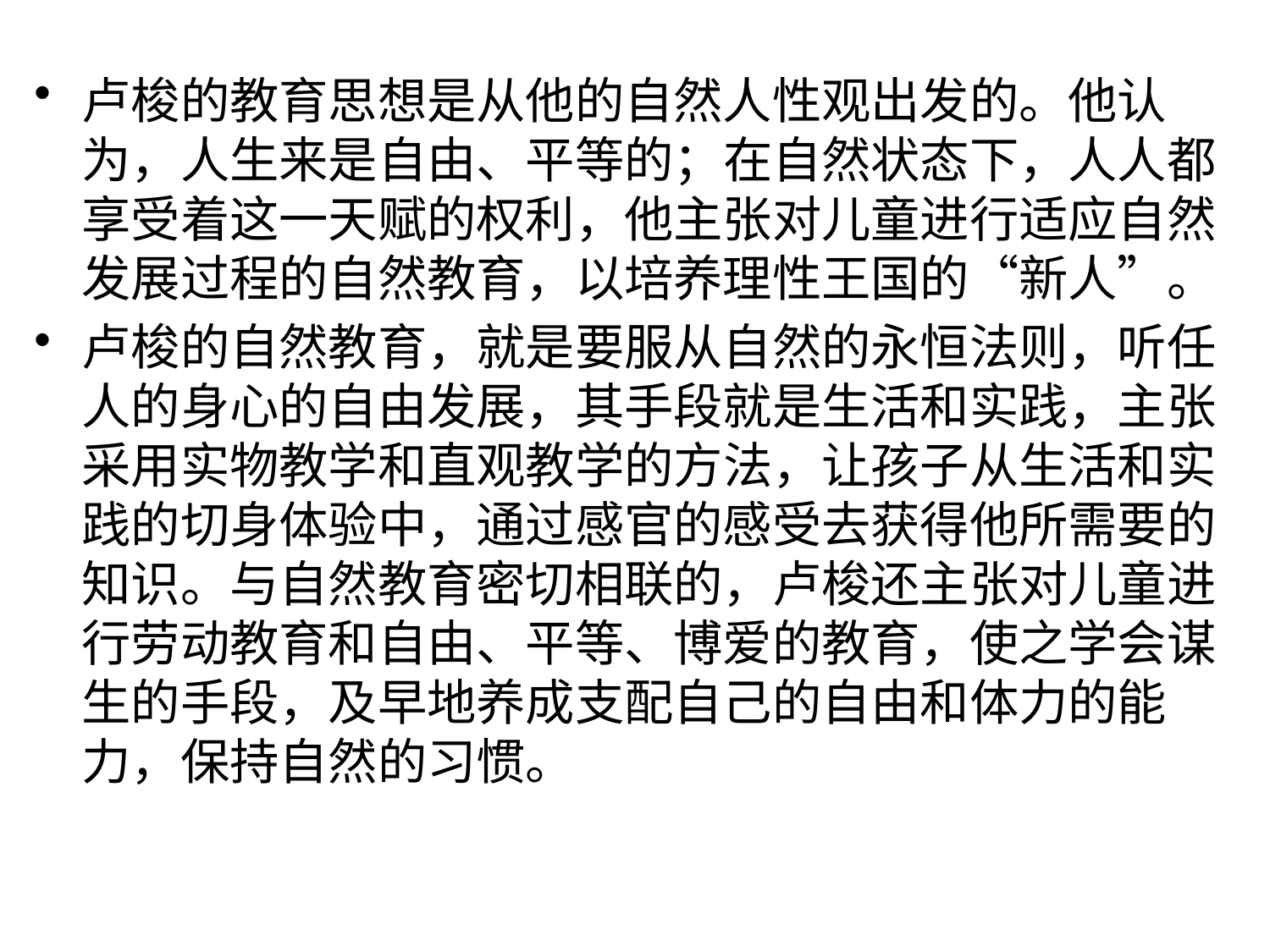

#
卢梭的教育思想是从他的自然人性观出发的。他认为，人生来是自由、平等的；在自然状态下，人人都享受着这一天赋的权利，他主张对儿童进行适应自然发展过程的自然教育，以培养理性王国的“新人”。
卢梭的自然教育，就是要服从自然的永恒法则，听任人的身心的自由发展，其手段就是生活和实践，主张采用实物教学和直观教学的方法，让孩子从生活和实践的切身体验中，通过感官的感受去获得他所需要的知识。与自然教育密切相联的，卢梭还主张对儿童进行劳动教育和自由、平等、博爱的教育，使之学会谋生的手段，及早地养成支配自己的自由和体力的能力，保持自然的习惯。